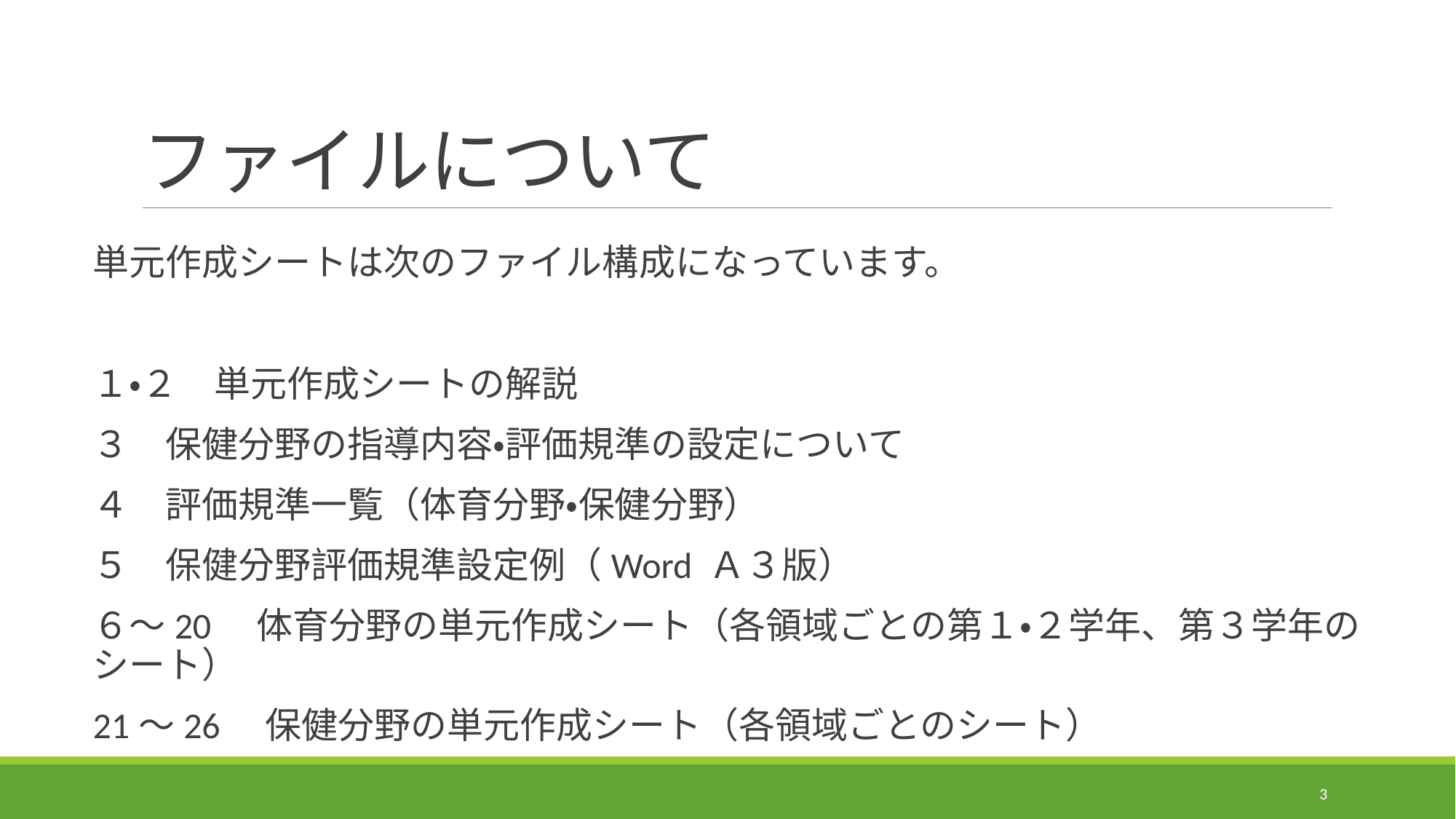

# ファイルについて
単元作成シートは次のファイル構成になっています。

１・２　単元作成シートの解説
３　保健分野の指導内容・評価規準の設定について
４　評価規準一覧（体育分野・保健分野）
５　保健分野評価規準設定例（Word Ａ３版）
６～20　体育分野の単元作成シート（各領域ごとの第１・２学年、第３学年のシート）
21～26　保健分野の単元作成シート（各領域ごとのシート）
3